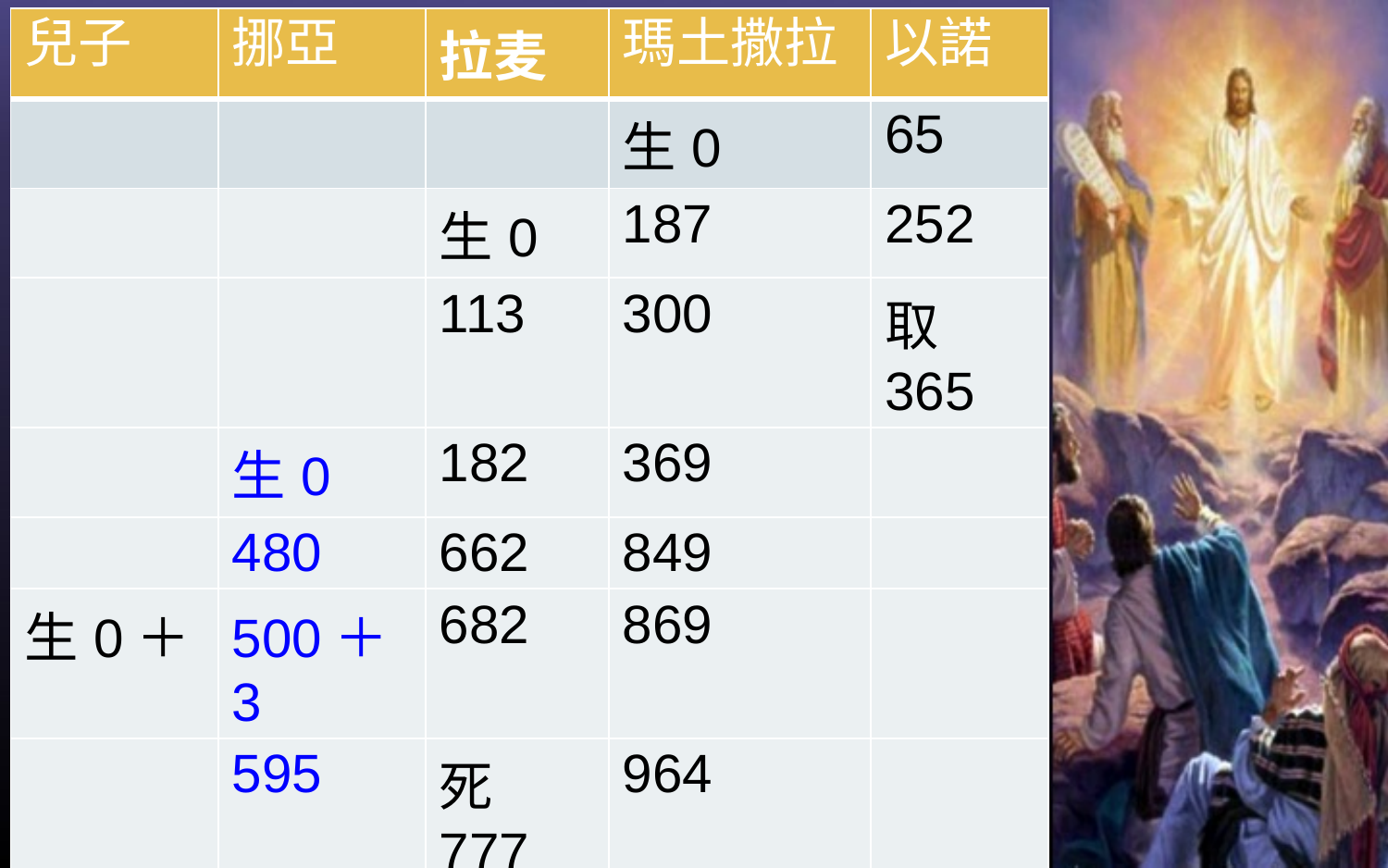

| 兒子 | 挪亞 | 拉麦 | 瑪土撒拉 | 以諾 |
| --- | --- | --- | --- | --- |
|  |  |  | 生0 | 65 |
|  |  | 生0 | 187 | 252 |
|  |  | 113 | 300 | 取365 |
|  | 生0 | 182 | 369 |  |
|  | 480 | 662 | 849 |  |
| 生0＋ | 500＋3 | 682 | 869 |  |
|  | 595 | 死777 | 964 |  |
|  | 600 |  | 死969 |  |
| 闪100 | 602/3 |  |  |  |
|  | 死950 |  |  |  |